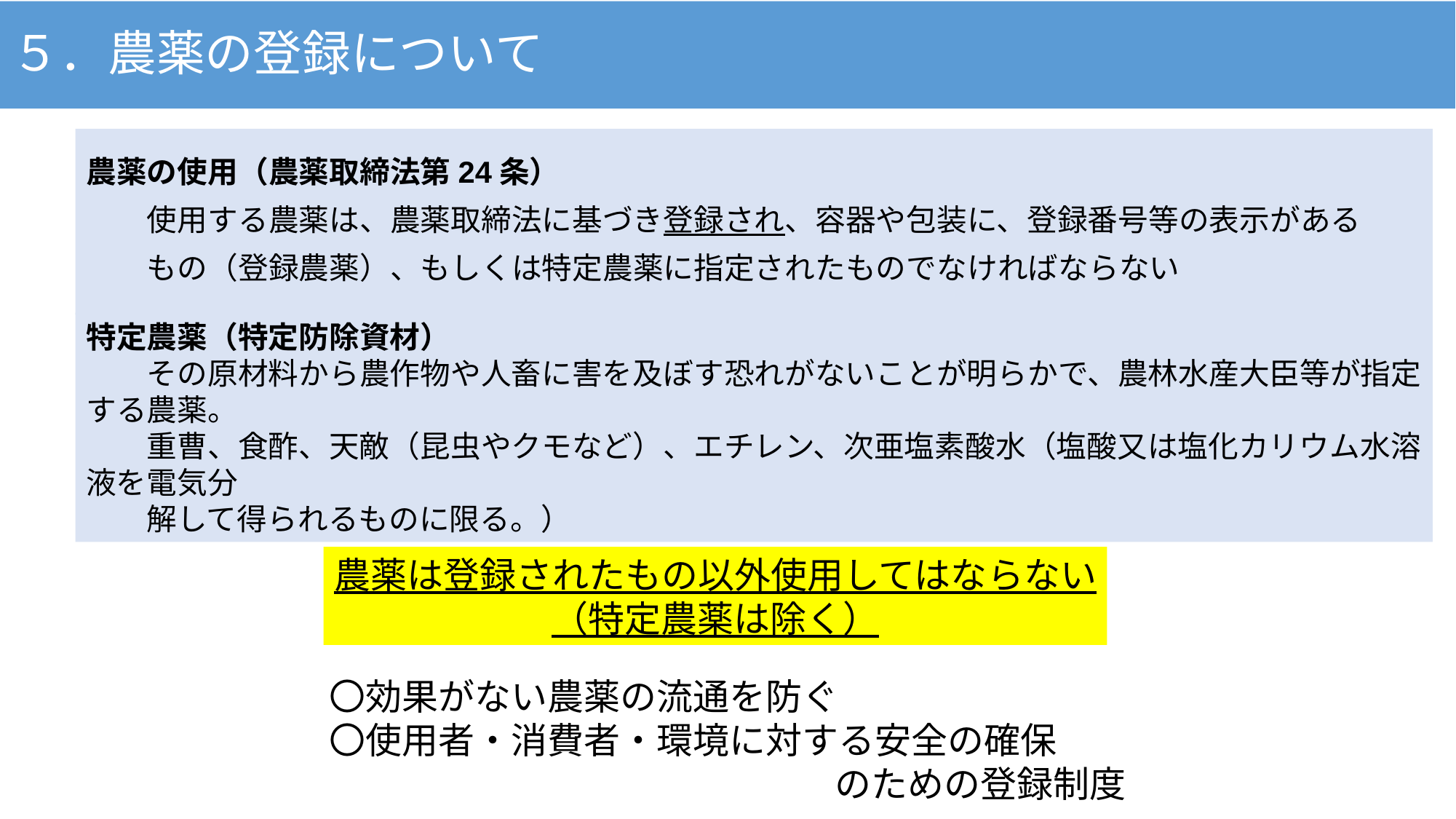

５．農薬の登録について
農薬の使用（農薬取締法第24条）
　　使用する農薬は、農薬取締法に基づき登録され、容器や包装に、登録番号等の表示がある
　　もの（登録農薬）、もしくは特定農薬に指定されたものでなければならない
特定農薬（特定防除資材）
　　その原材料から農作物や人畜に害を及ぼす恐れがないことが明らかで、農林水産大臣等が指定する農薬。
　　重曹、食酢、天敵（昆虫やクモなど）、エチレン、次亜塩素酸水（塩酸又は塩化カリウム水溶液を電気分
　　解して得られるものに限る。）
農薬は登録されたもの以外使用してはならない
（特定農薬は除く）
〇効果がない農薬の流通を防ぐ
〇使用者・消費者・環境に対する安全の確保
のための登録制度